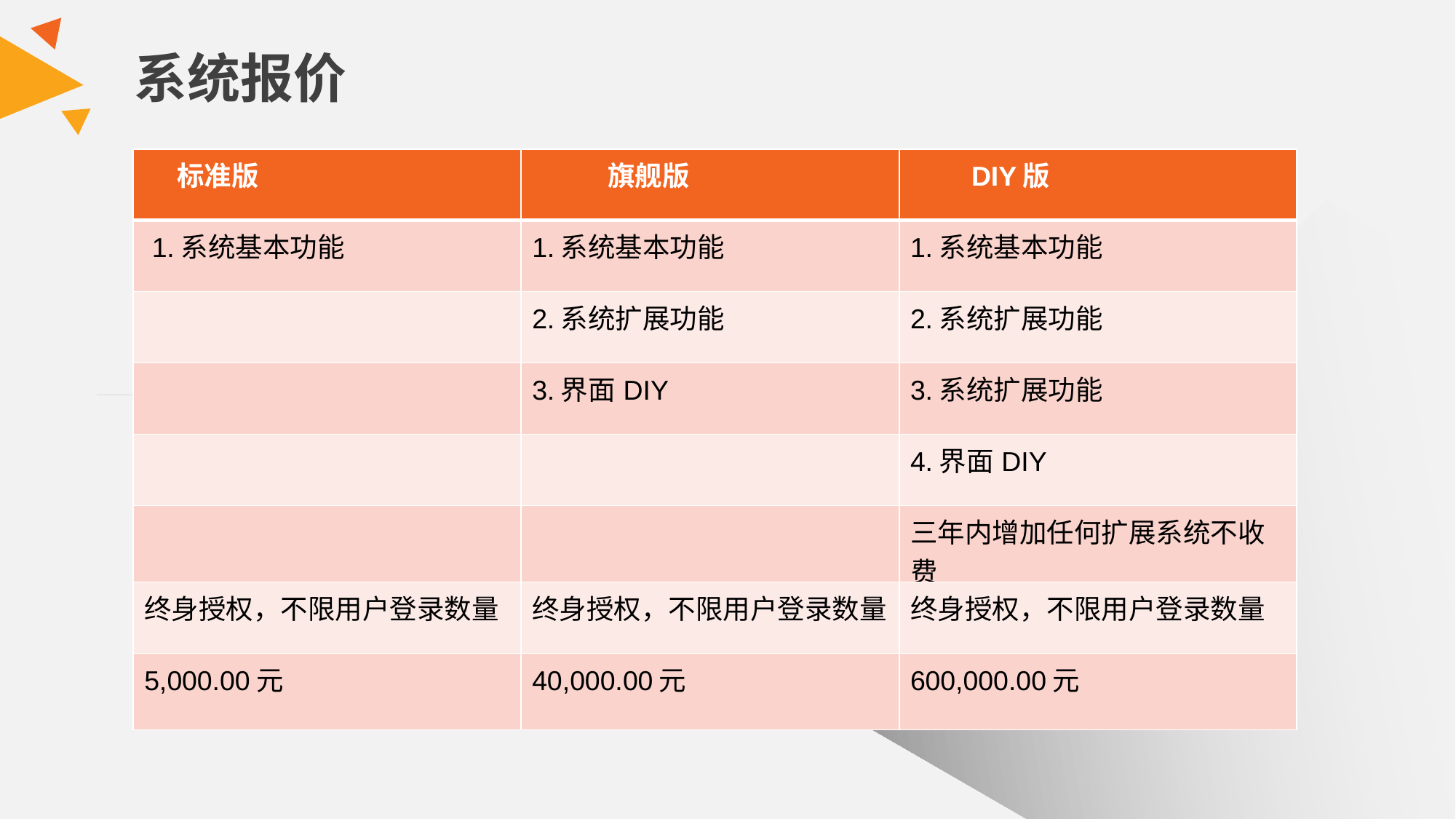

系统报价

| 标准版 | 旗舰版 | DIY版 |
| --- | --- | --- |
| 1.系统基本功能 | 1.系统基本功能 | 1.系统基本功能 |
|  | 2.系统扩展功能 | 2.系统扩展功能 |
|  | 3.界面DIY | 3.系统扩展功能 |
|  |  | 4.界面DIY |
|  |  | 三年内增加任何扩展系统不收费 |
| 终身授权，不限用户登录数量 | 终身授权，不限用户登录数量 | 终身授权，不限用户登录数量 |
| 5,000.00元 | 40,000.00元 | 600,000.00元 |